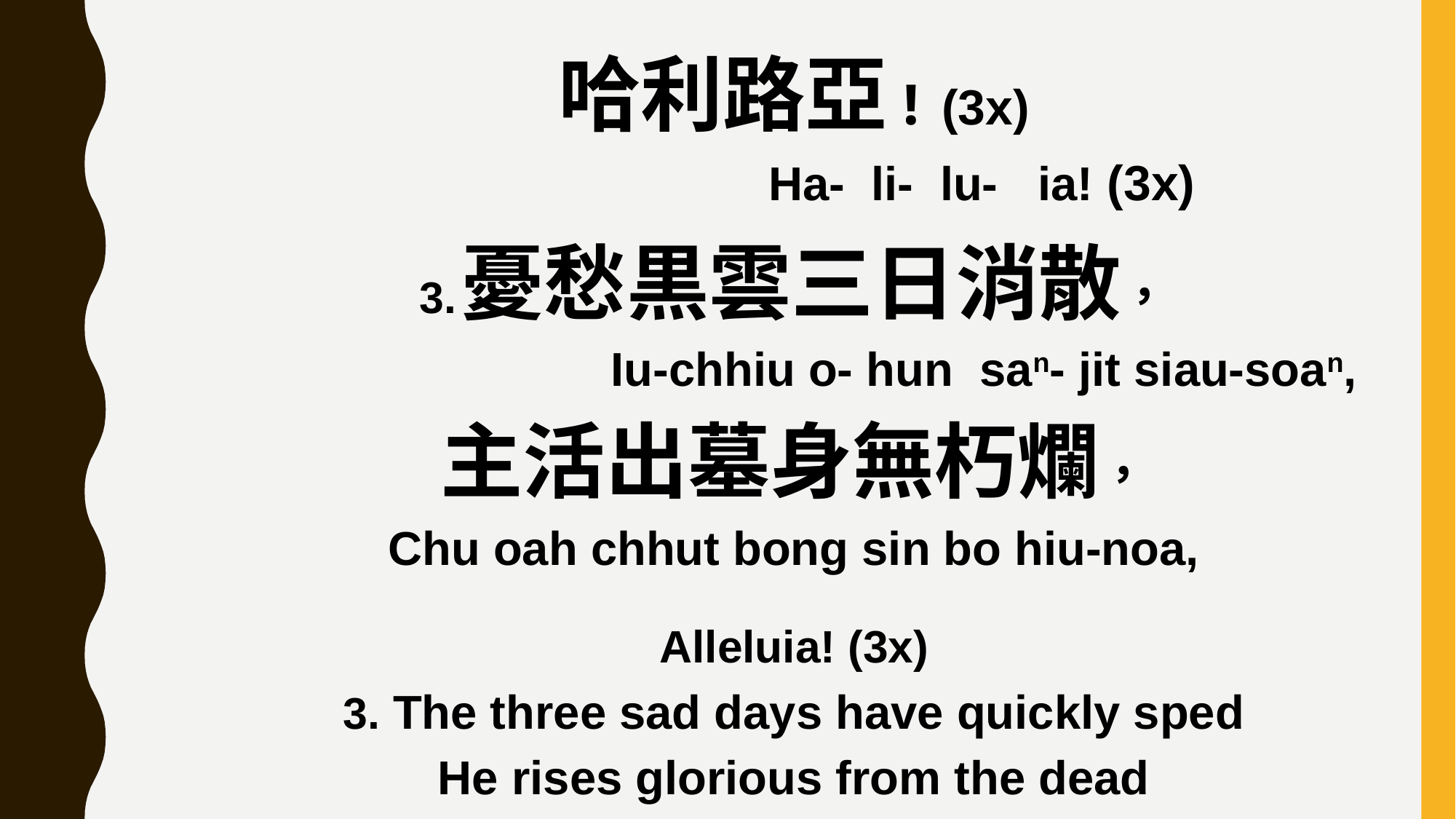

哈利路亞! (3x)
                                             Ha-  li-  lu-   ia! (3x)

3. 憂愁黒雲三日消散，
                                                              Iu-chhiu o- hun  san- jit siau-soan,
主活出墓身無朽爛，
Chu oah chhut bong sin bo hiu-noa,

Alleluia! (3x)
3. The three sad days have quickly sped
He rises glorious from the dead